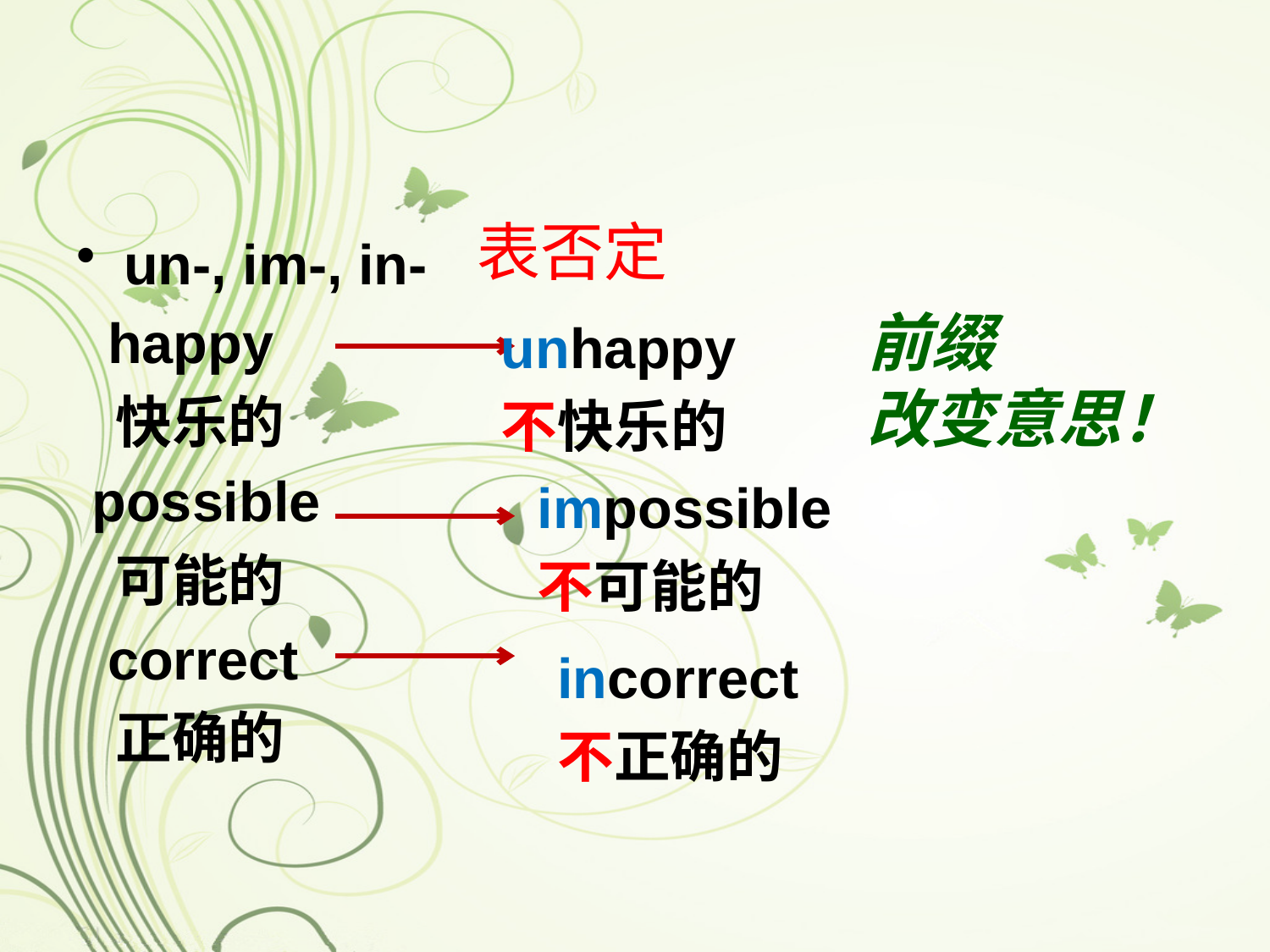

表否定
un-, im-, in-
  happy
  快乐的
 possible
  可能的
  correct
  正确的

前缀
改变意思！
unhappy
不快乐的
impossible
不可能的
incorrect
不正确的